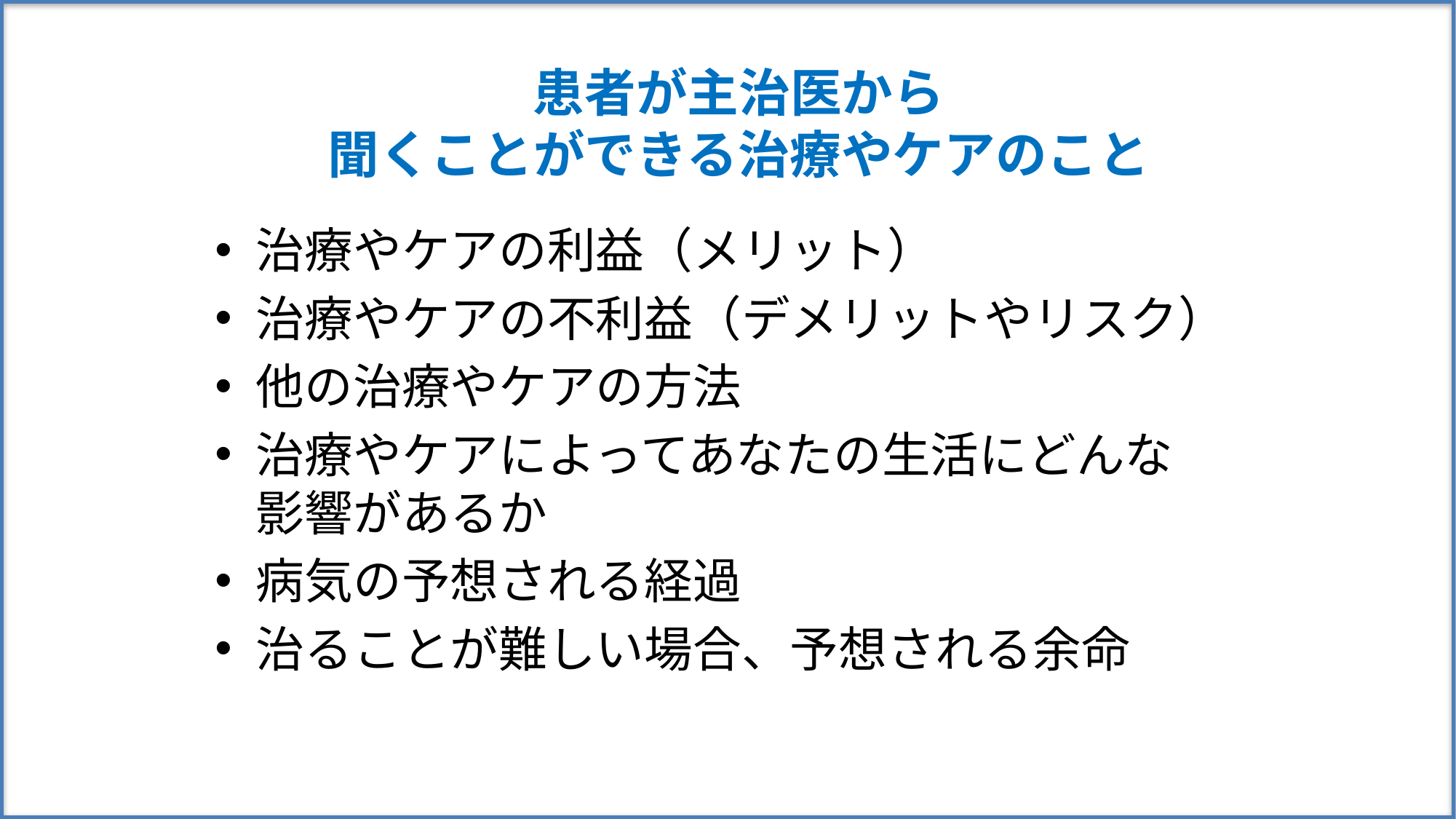

# 患者が主治医から 聞くことができる治療やケアのこと
治療やケアの利益（メリット）
治療やケアの不利益（デメリットやリスク）
他の治療やケアの方法
治療やケアによってあなたの生活にどんな
影響があるか
病気の予想される経過
治ることが難しい場合、予想される余命